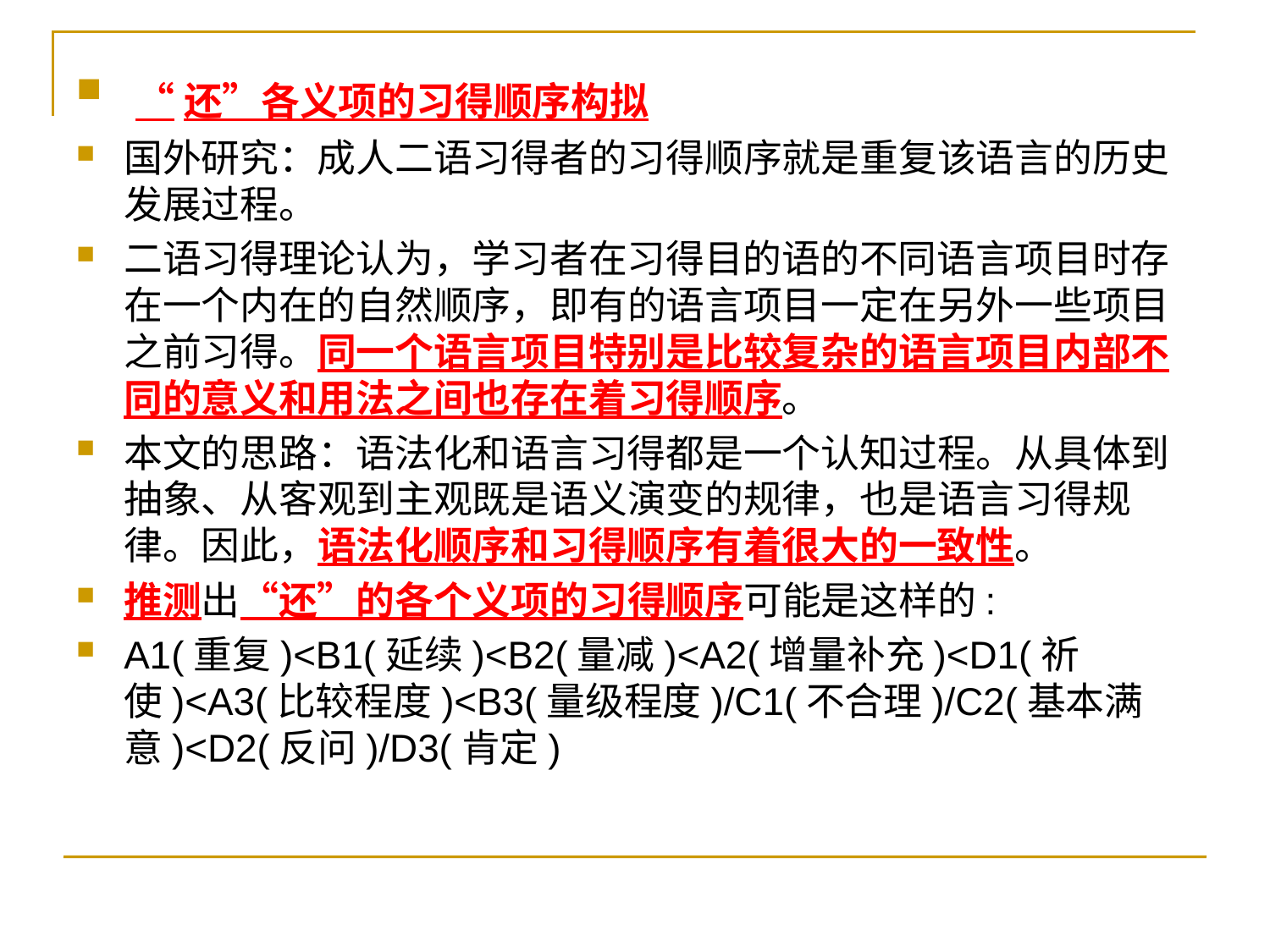

“还”各义项的习得顺序构拟
国外研究：成人二语习得者的习得顺序就是重复该语言的历史发展过程。
二语习得理论认为，学习者在习得目的语的不同语言项目时存在一个内在的自然顺序，即有的语言项目一定在另外一些项目之前习得。同一个语言项目特别是比较复杂的语言项目内部不同的意义和用法之间也存在着习得顺序。
本文的思路：语法化和语言习得都是一个认知过程。从具体到抽象、从客观到主观既是语义演变的规律，也是语言习得规律。因此，语法化顺序和习得顺序有着很大的一致性。
推测出“还”的各个义项的习得顺序可能是这样的:
A1(重复)<B1(延续)<B2(量减)<A2(增量补充)<D1(祈使)<A3(比较程度)<B3(量级程度)/C1(不合理)/C2(基本满意)<D2(反问)/D3(肯定)